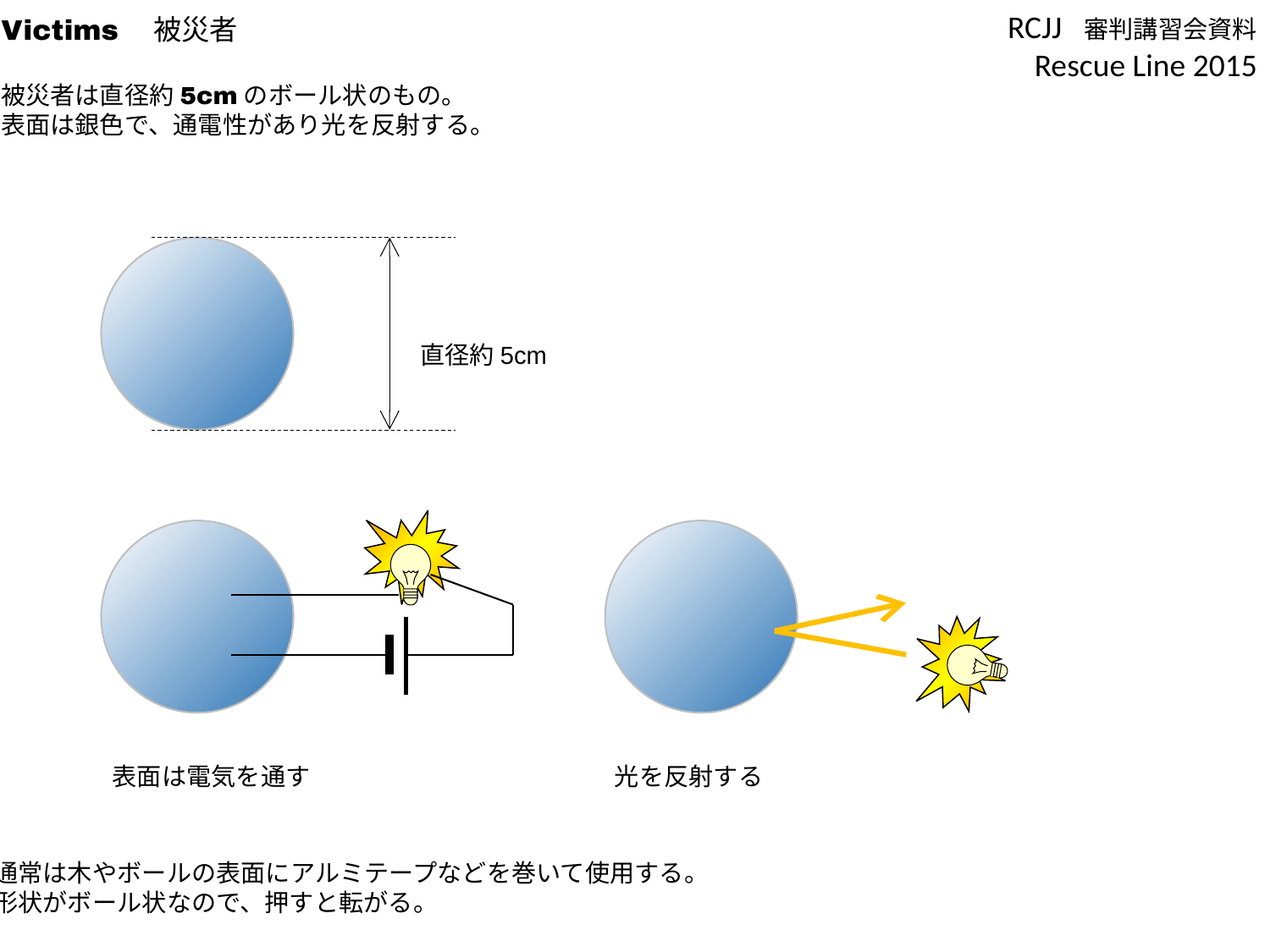

Victims　被災者

被災者は直径約5cmのボール状のもの。
表面は銀色で、通電性があり光を反射する。

直径約5cm

表面は電気を通す
光を反射する
通常は木やボールの表面にアルミテープなどを巻いて使用する。
形状がボール状なので、押すと転がる。